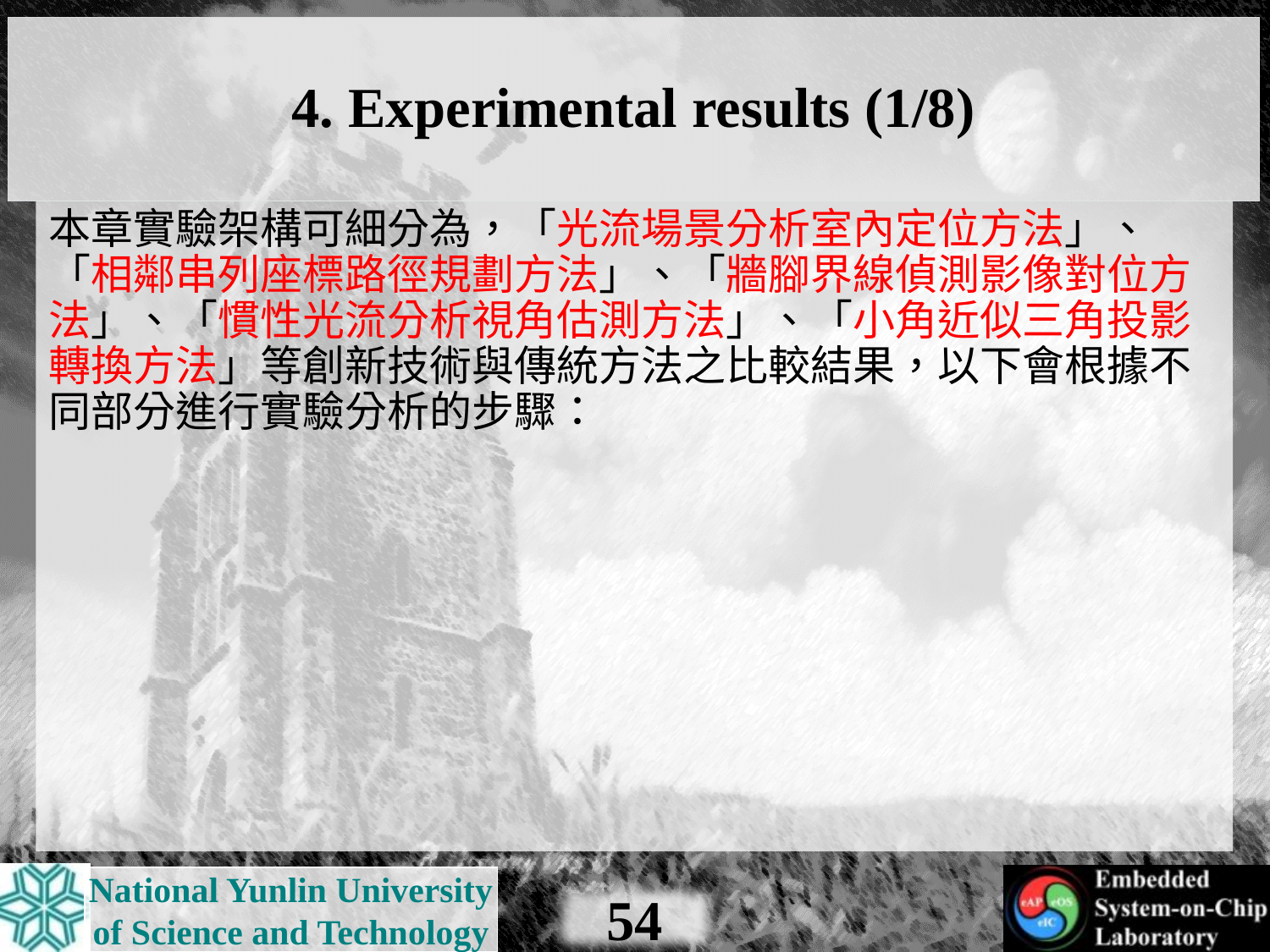

# 4. Experimental results (1/8)
本章實驗架構可細分為，「光流場景分析室內定位方法」、「相鄰串列座標路徑規劃方法」、「牆腳界線偵測影像對位方法」、「慣性光流分析視角估測方法」、「小角近似三角投影轉換方法」等創新技術與傳統方法之比較結果，以下會根據不同部分進行實驗分析的步驟：